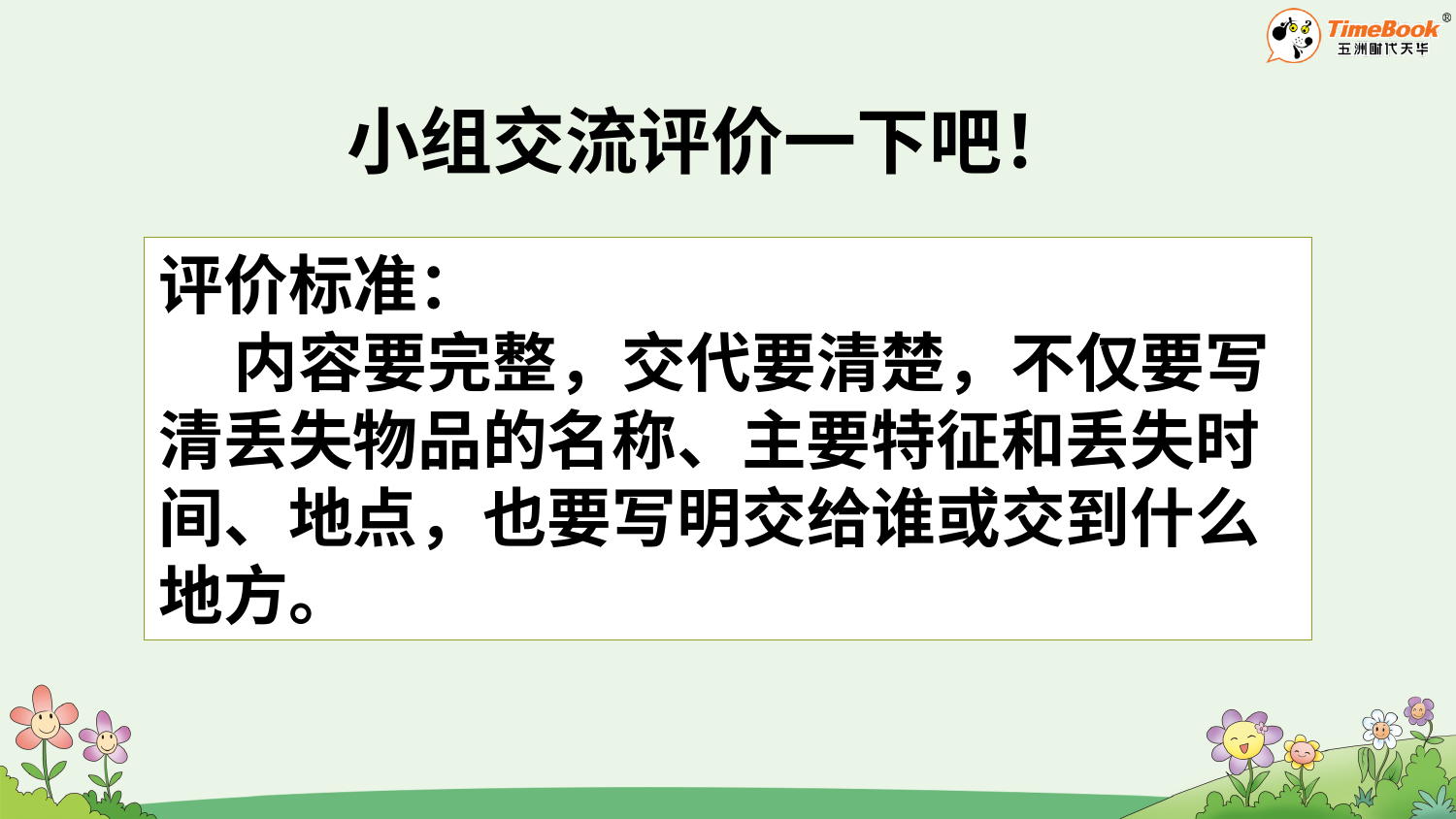

小组交流评价一下吧！
评价标准：
    内容要完整，交代要清楚，不仅要写清丢失物品的名称、主要特征和丢失时间、地点，也要写明交给谁或交到什么地方。